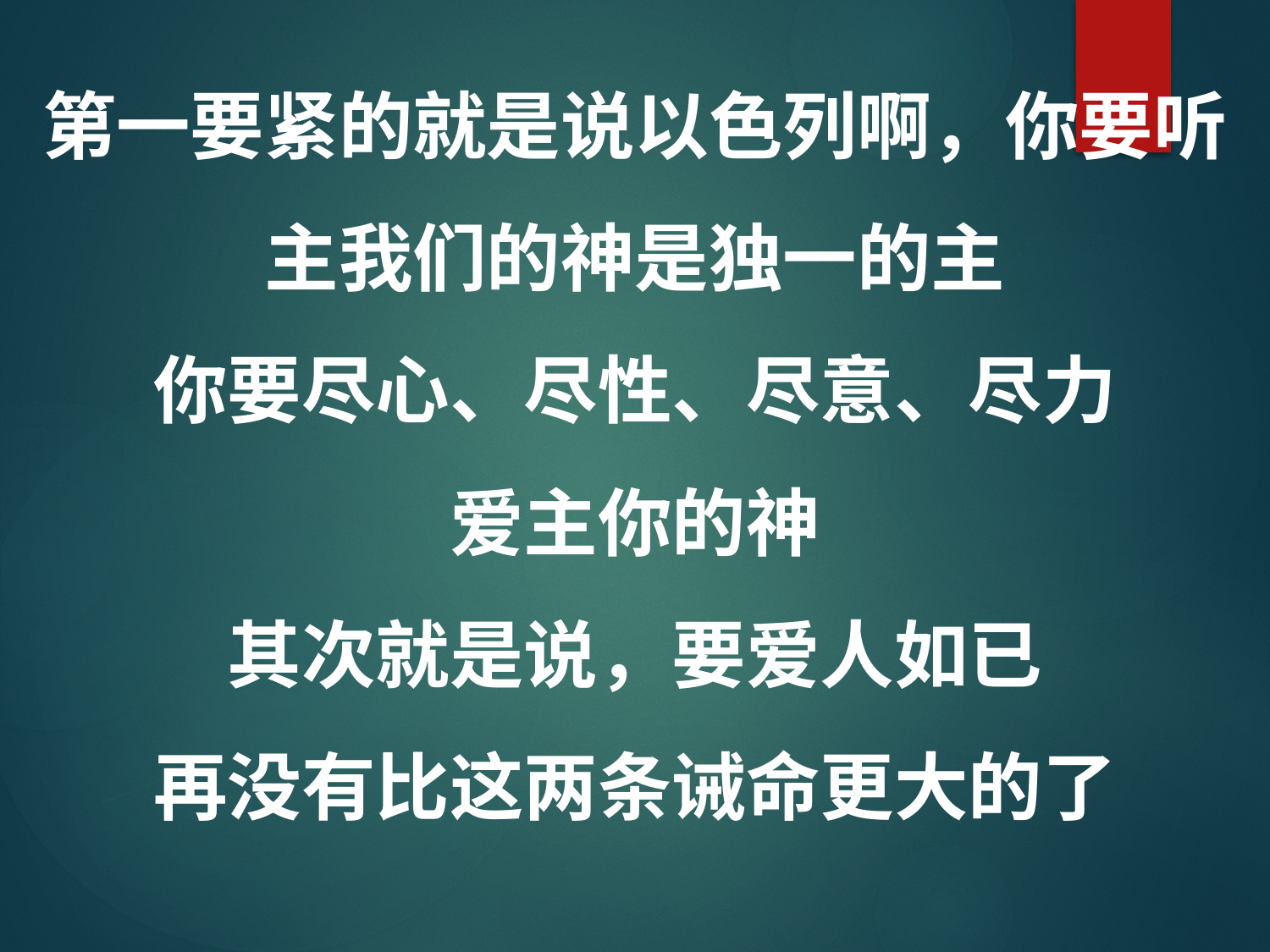

第一要紧的就是说以色列啊，你要听
主我们的神是独一的主
你要尽心、尽性、尽意、尽力
爱主你的神
其次就是说，要爱人如已
再没有比这两条诫命更大的了